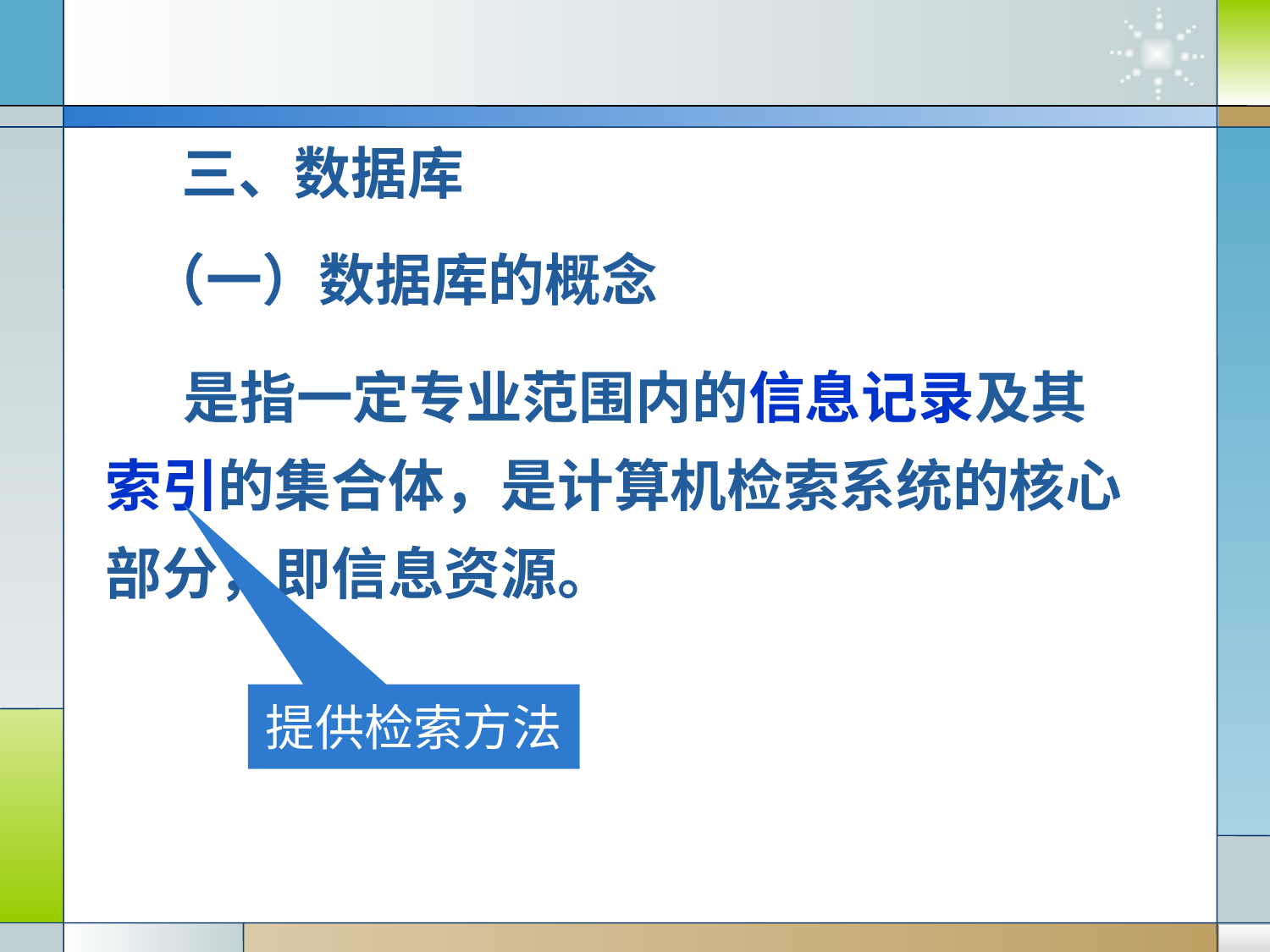

三、数据库

  （一）数据库的概念
     是指一定专业范围内的信息记录及其索引的集合体，是计算机检索系统的核心部分，即信息资源。

提供检索方法